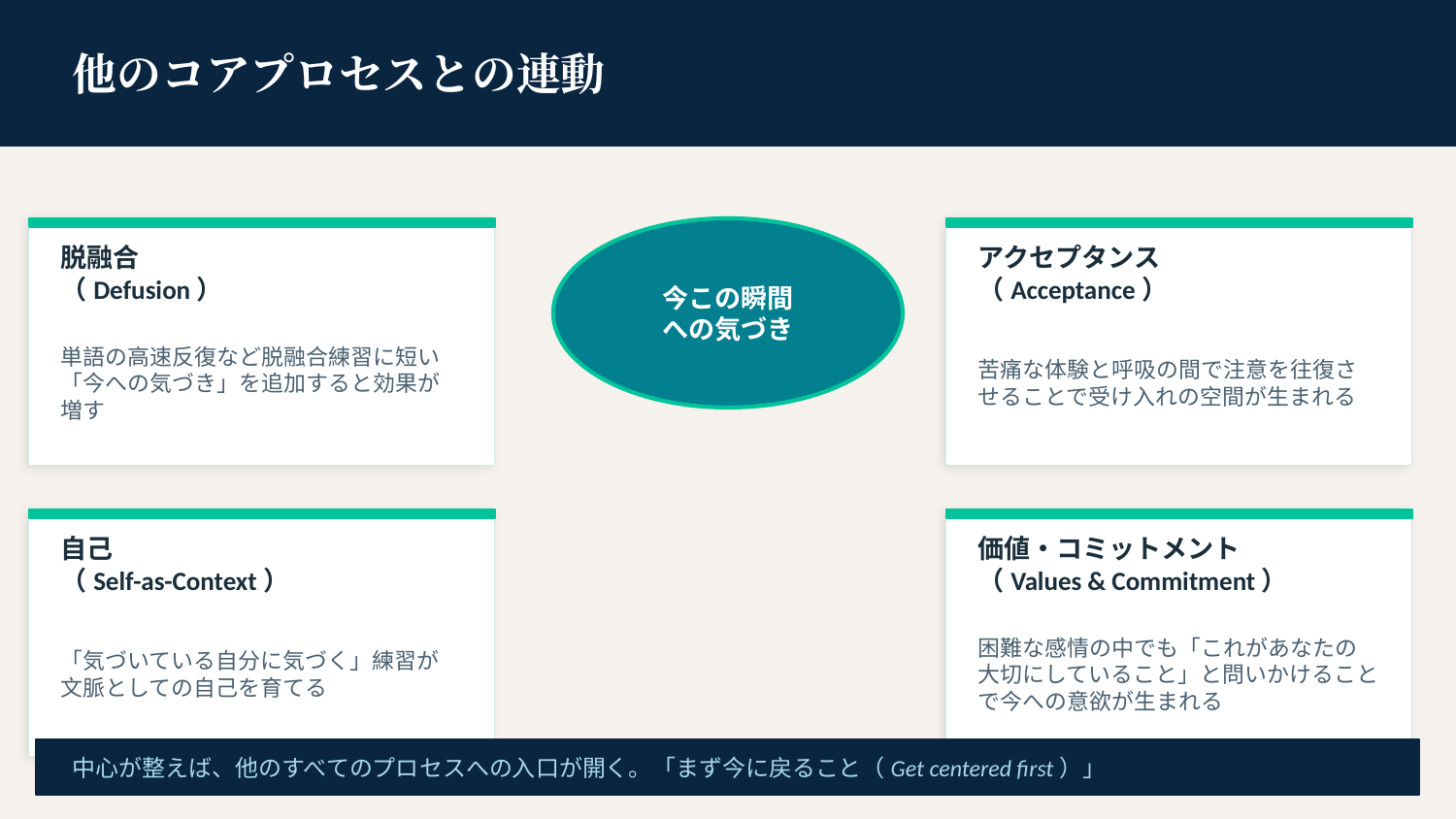

他のコアプロセスとの連動

今この瞬間
への気づき

脱融合
（Defusion）
アクセプタンス
（Acceptance）
単語の高速反復など脱融合練習に短い「今への気づき」を追加すると効果が増す
苦痛な体験と呼吸の間で注意を往復させることで受け入れの空間が生まれる

自己
（Self-as-Context）
価値・コミットメント
（Values & Commitment）
「気づいている自分に気づく」練習が文脈としての自己を育てる
困難な感情の中でも「これがあなたの大切にしていること」と問いかけることで今への意欲が生まれる

中心が整えば、他のすべてのプロセスへの入口が開く。「まず今に戻ること（Get centered first）」